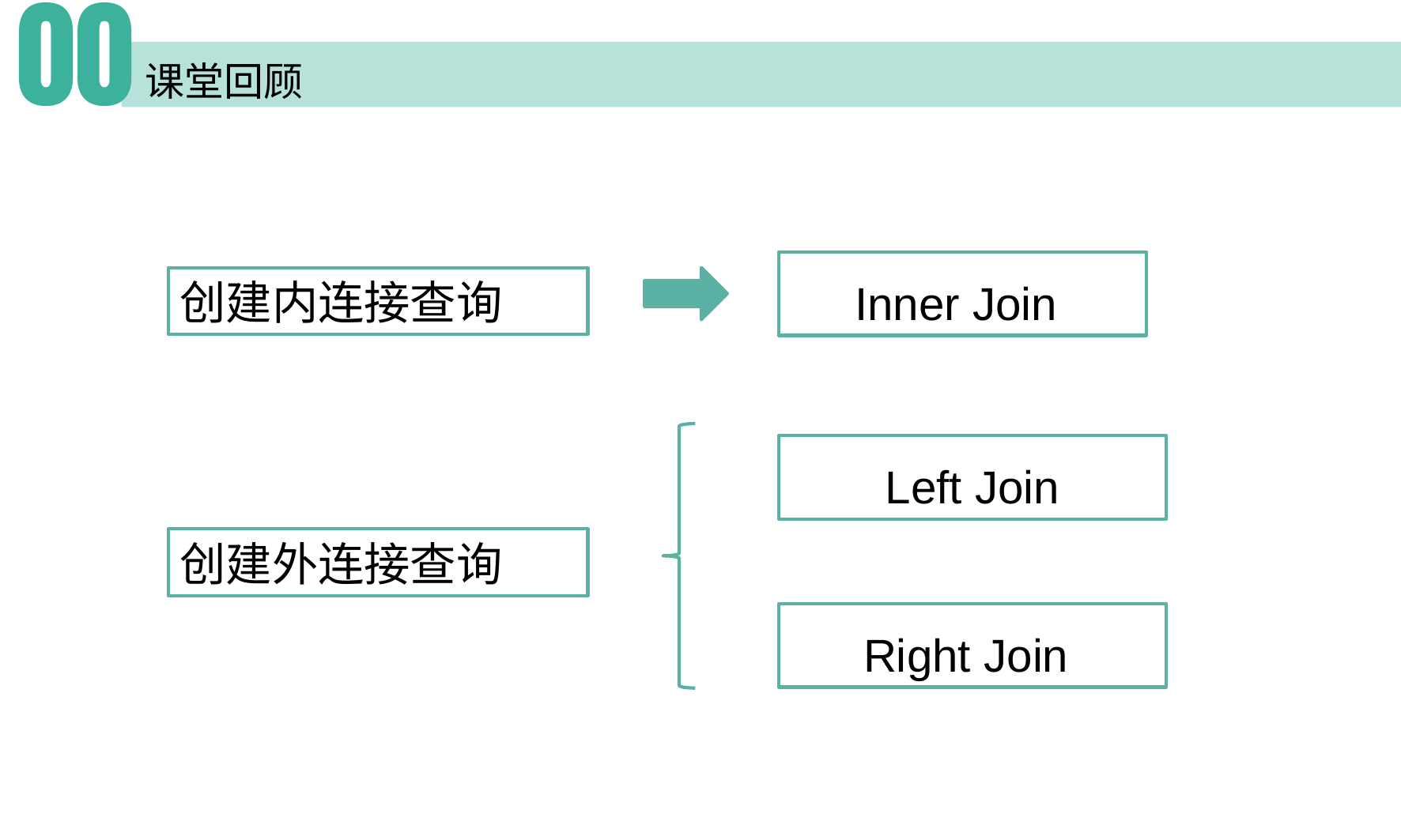

00

课堂回顾
Inner Join
创建内连接查询

Left Join
创建外连接查询
 Right Join